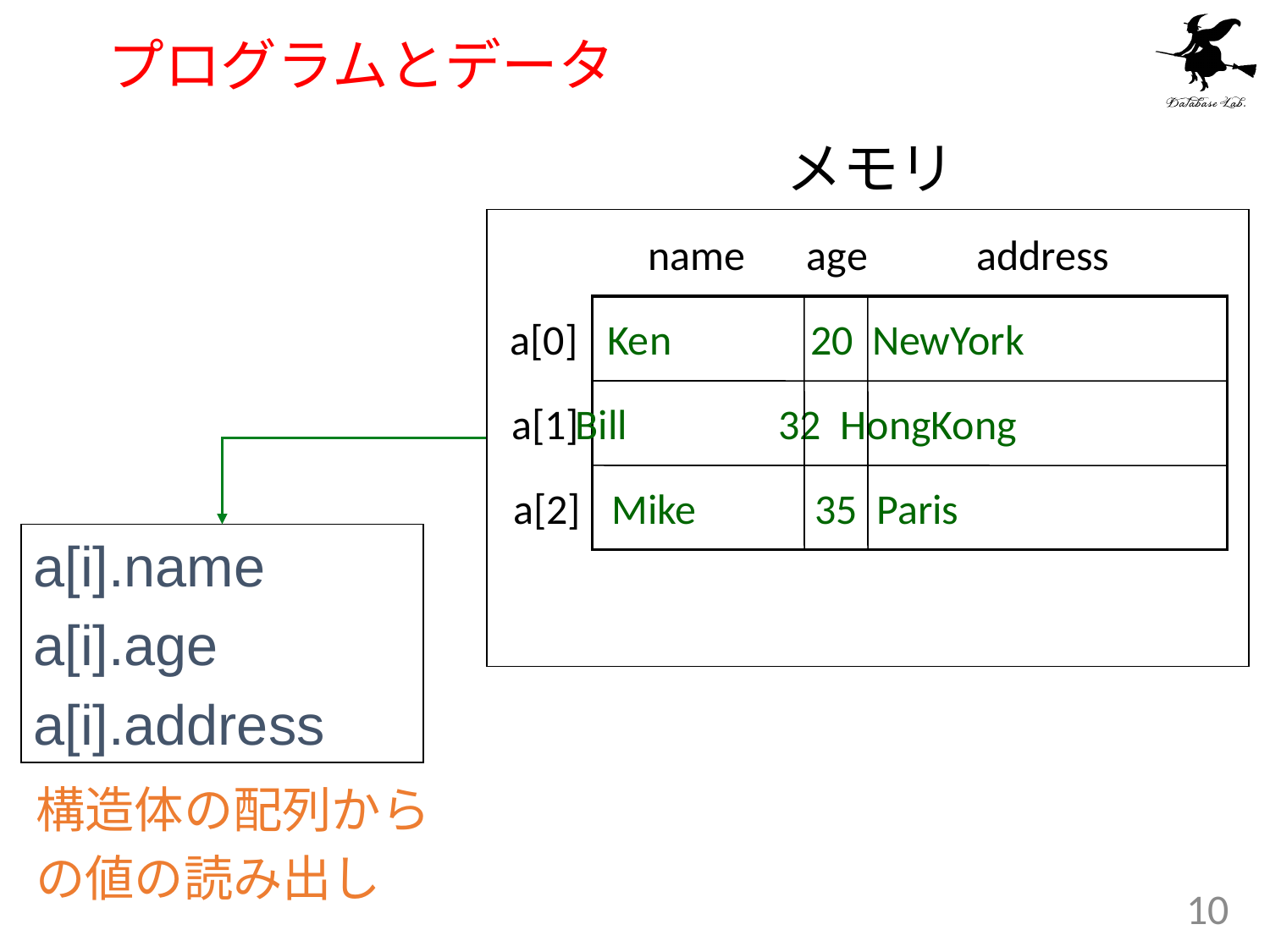

# プログラムとデータ
メモリ

name
age
address

a[0]
Ken	        20  NewYork

a[1]
Bill	        32  HongKong

a[2]
Mike	        35  Paris
a[i].name
a[i].age
a[i].address
構造体の配列から
の値の読み出し
10